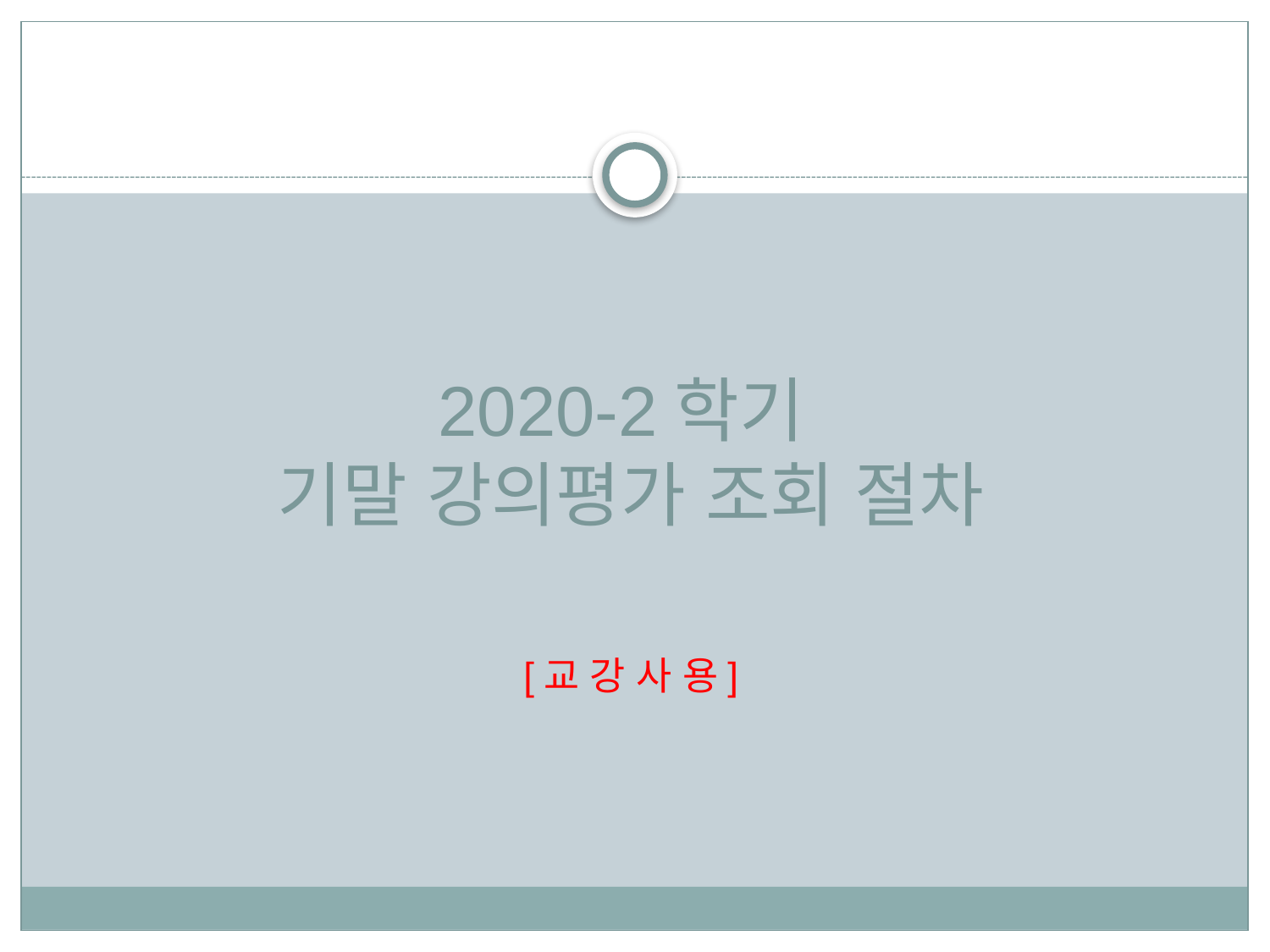

2020-2학기
기말 강의평가 조회 절차
[교 강 사 용]